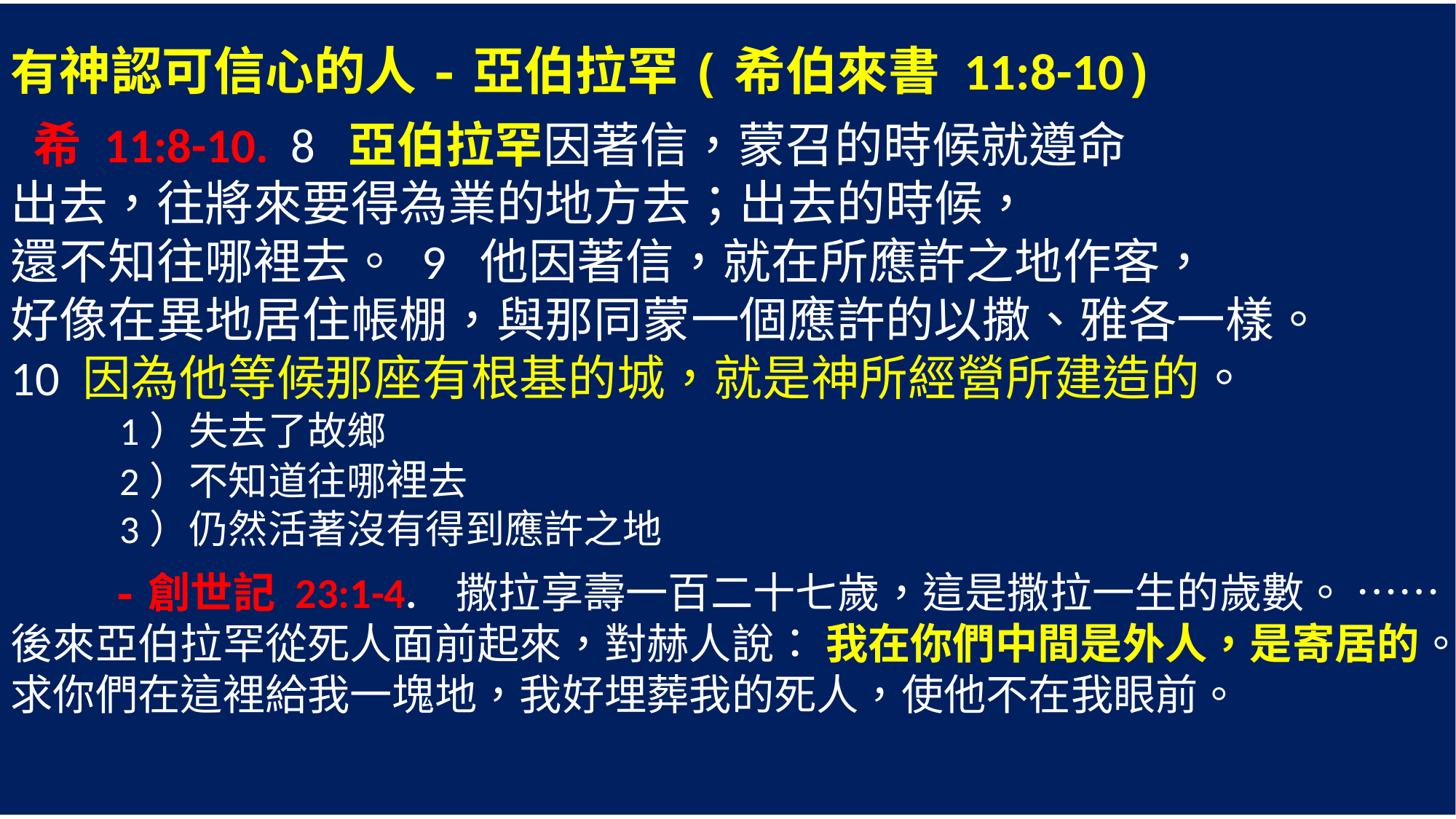

有神認可信心的人-亞伯拉罕(希伯來書 11:8-10)

 希 11:8-10.  8  亞伯拉罕因著信，蒙召的時候就遵命
出去，往將來要得為業的地方去；出去的時候，
還不知往哪裡去。 9  他因著信，就在所應許之地作客，
好像在異地居住帳棚，與那同蒙一個應許的以撒、雅各一樣。
10 因為他等候那座有根基的城，就是神所經營所建造的。
	1）失去了故鄉
	2）不知道往哪裡去
	3）仍然活著沒有得到應許之地

    -創世記 23:1-4.   撒拉享壽一百二十七歲，這是撒拉一生的歲數。 …… 後來亞伯拉罕從死人面前起來，對赫人說： 我在你們中間是外人，是寄居的。求你們在這裡給我一塊地，我好埋葬我的死人，使他不在我眼前。